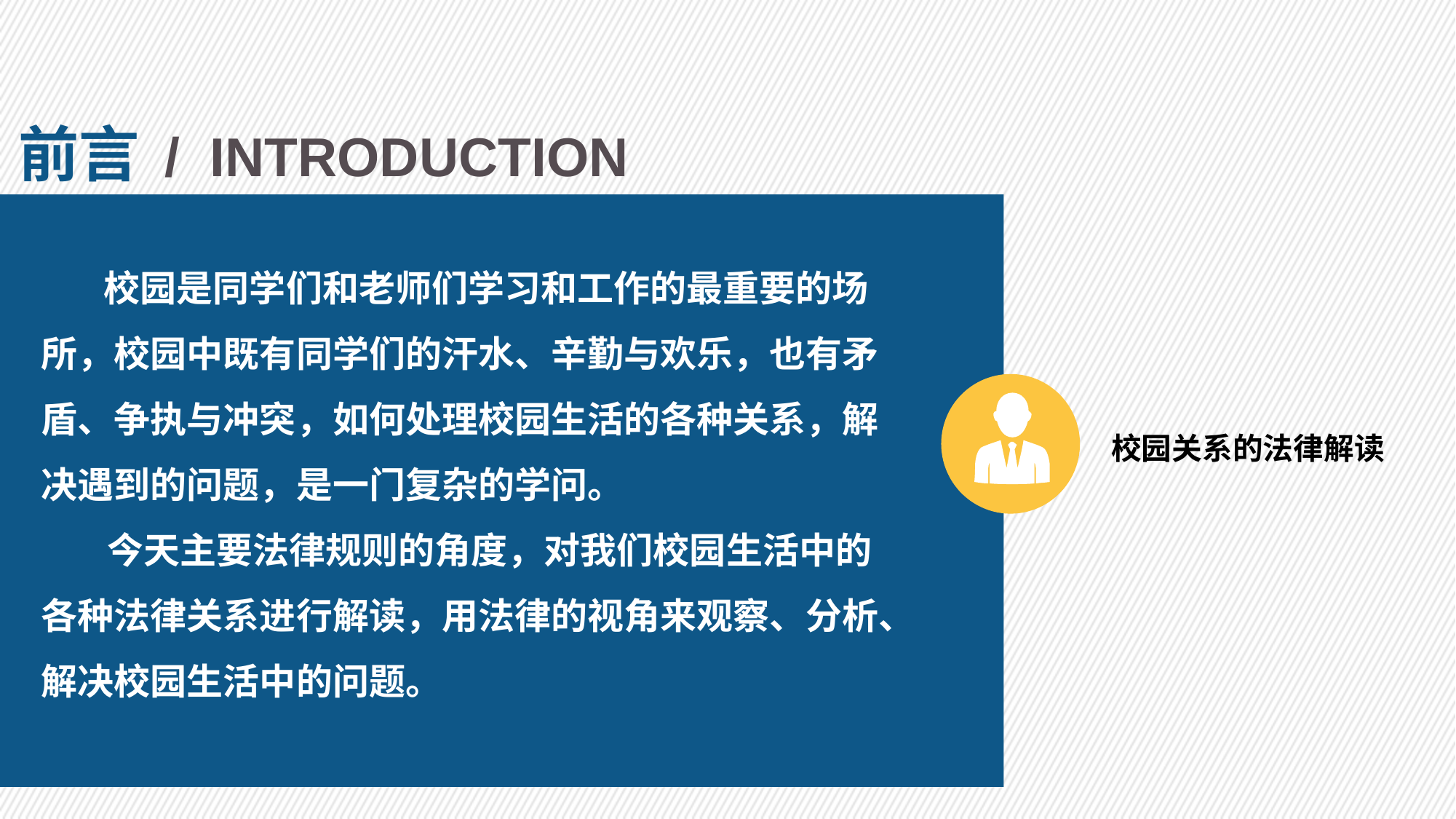

前言 /  INTRODUCTION

        校园是同学们和老师们学习和工作的最重要的场所，校园中既有同学们的汗水、辛勤与欢乐，也有矛盾、争执与冲突，如何处理校园生活的各种关系，解决遇到的问题，是一门复杂的学问。
       今天主要法律规则的角度，对我们校园生活中的各种法律关系进行解读，用法律的视角来观察、分析、解决校园生活中的问题。

校园关系的法律解读